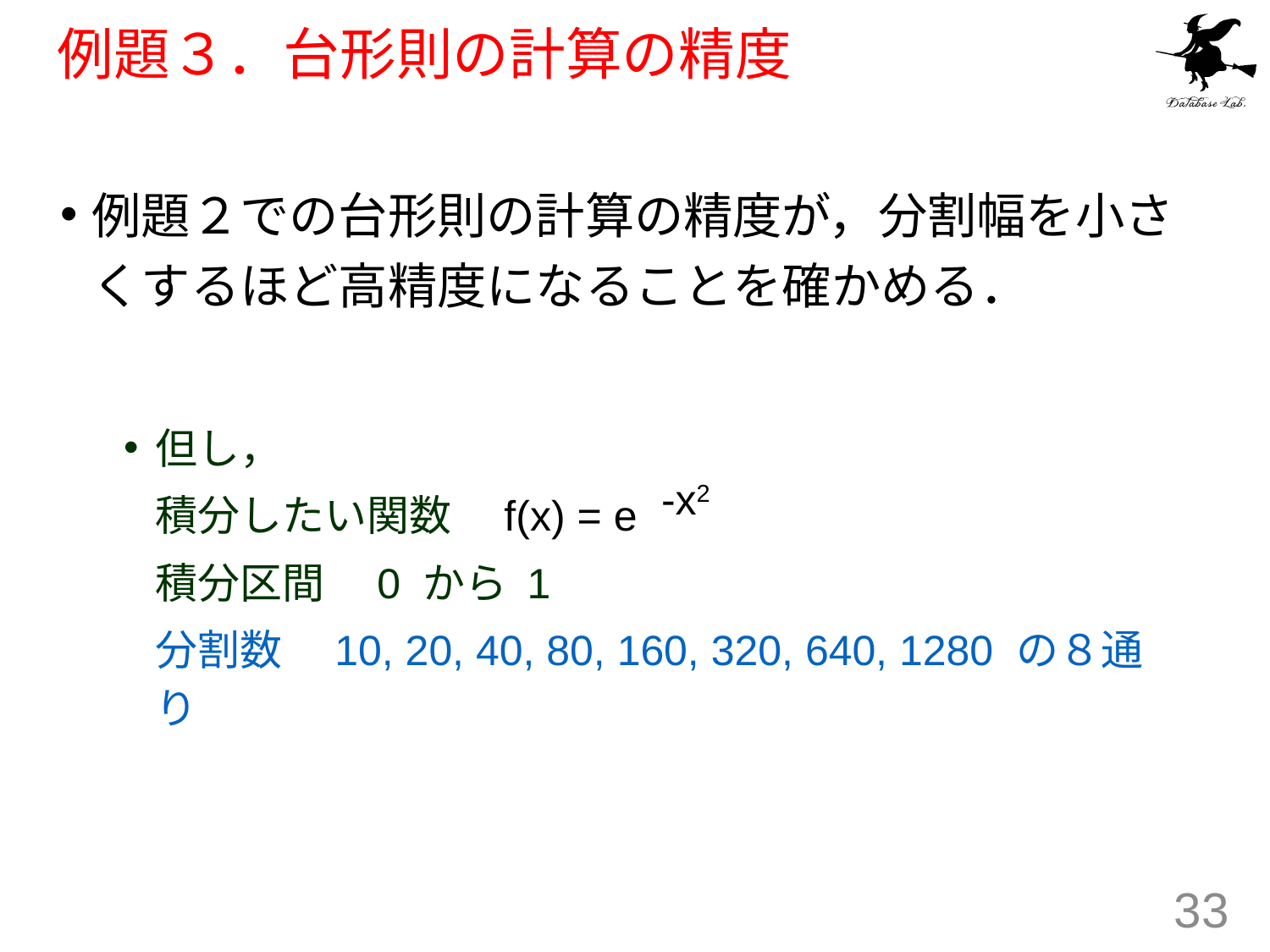

# 例題３．台形則の計算の精度
例題２での台形則の計算の精度が，分割幅を小さくするほど高精度になることを確かめる．

但し，
	積分したい関数　f(x) = e
	積分区間　0 から 1
	分割数　10, 20, 40, 80, 160, 320, 640, 1280 の８通り
-x2
33